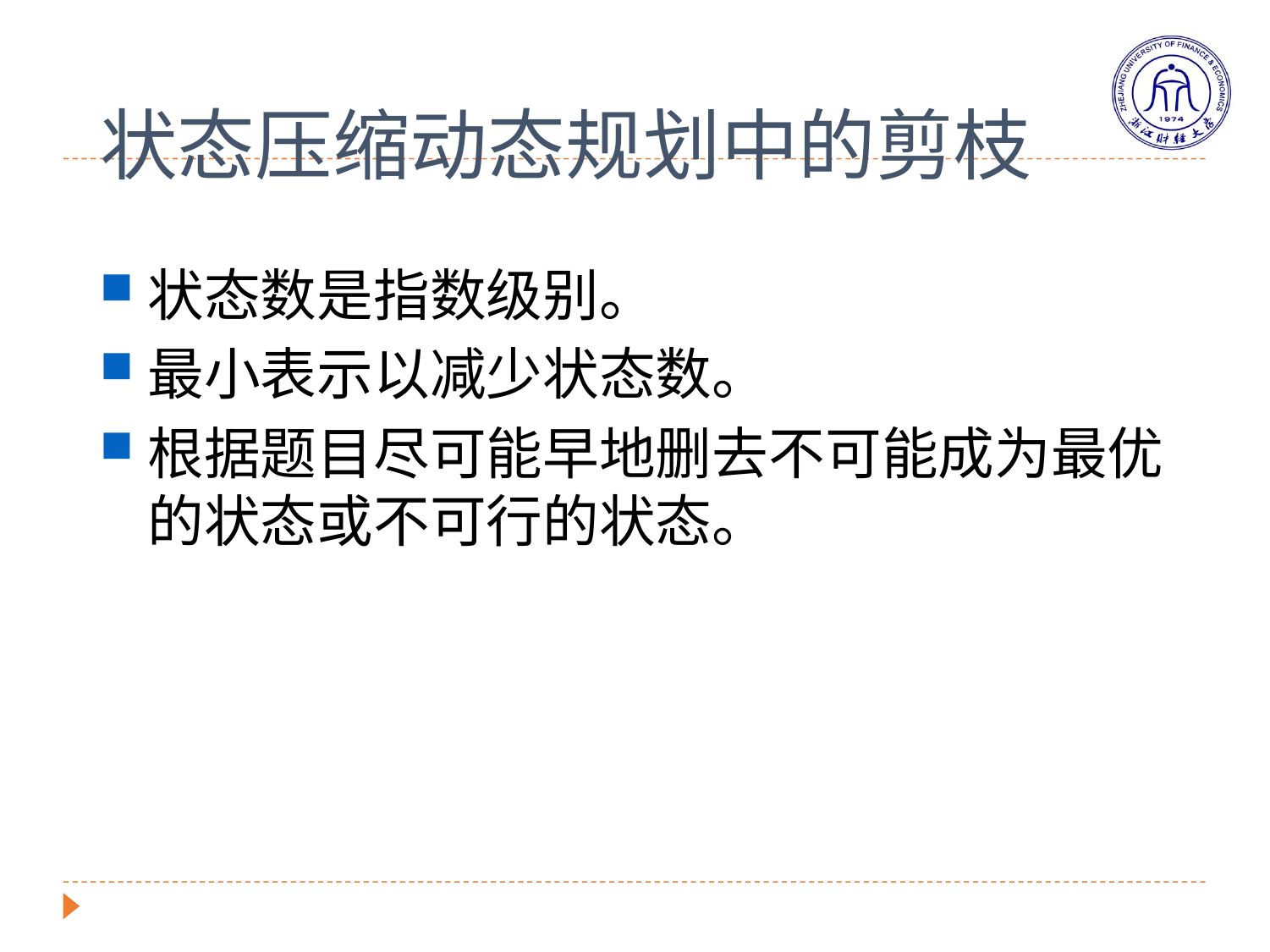

# 状态压缩动态规划中的剪枝
状态数是指数级别。
最小表示以减少状态数。
根据题目尽可能早地删去不可能成为最优的状态或不可行的状态。